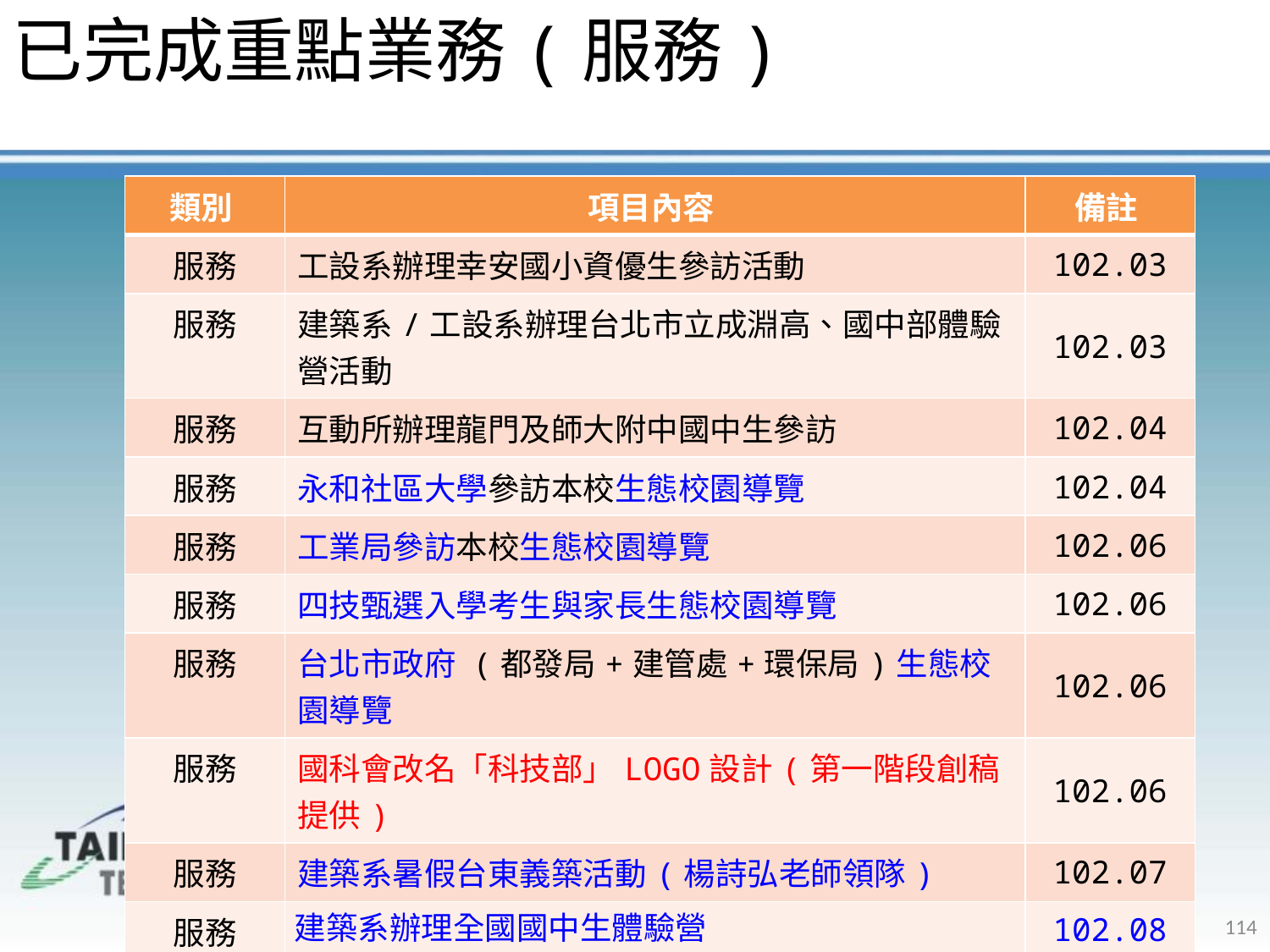

已完成重點業務(服務)
#
| 類別 | 項目內容 | 備註 |
| --- | --- | --- |
| 服務 | 工設系辦理幸安國小資優生參訪活動 | 102.03 |
| 服務 | 建築系/工設系辦理台北市立成淵高、國中部體驗營活動 | 102.03 |
| 服務 | 互動所辦理龍門及師大附中國中生參訪 | 102.04 |
| 服務 | 永和社區大學參訪本校生態校園導覽 | 102.04 |
| 服務 | 工業局參訪本校生態校園導覽 | 102.06 |
| 服務 | 四技甄選入學考生與家長生態校園導覽 | 102.06 |
| 服務 | 台北市政府 (都發局+建管處+環保局)生態校園導覽 | 102.06 |
| 服務 | 國科會改名「科技部」LOGO設計(第一階段創稿提供) | 102.06 |
| 服務 | 建築系暑假台東義築活動(楊詩弘老師領隊) | 102.07 |
| 服務 | 建築系辦理全國國中生體驗營 | 102.08 |
| 服務 | 華夏技術學院建築系教師參訪建築系&生態校園導覽 | 102.08 |
| 服務 | 薩爾瓦多企業領袖訪華團接待&生態校園導覽 | 102.08 |
114